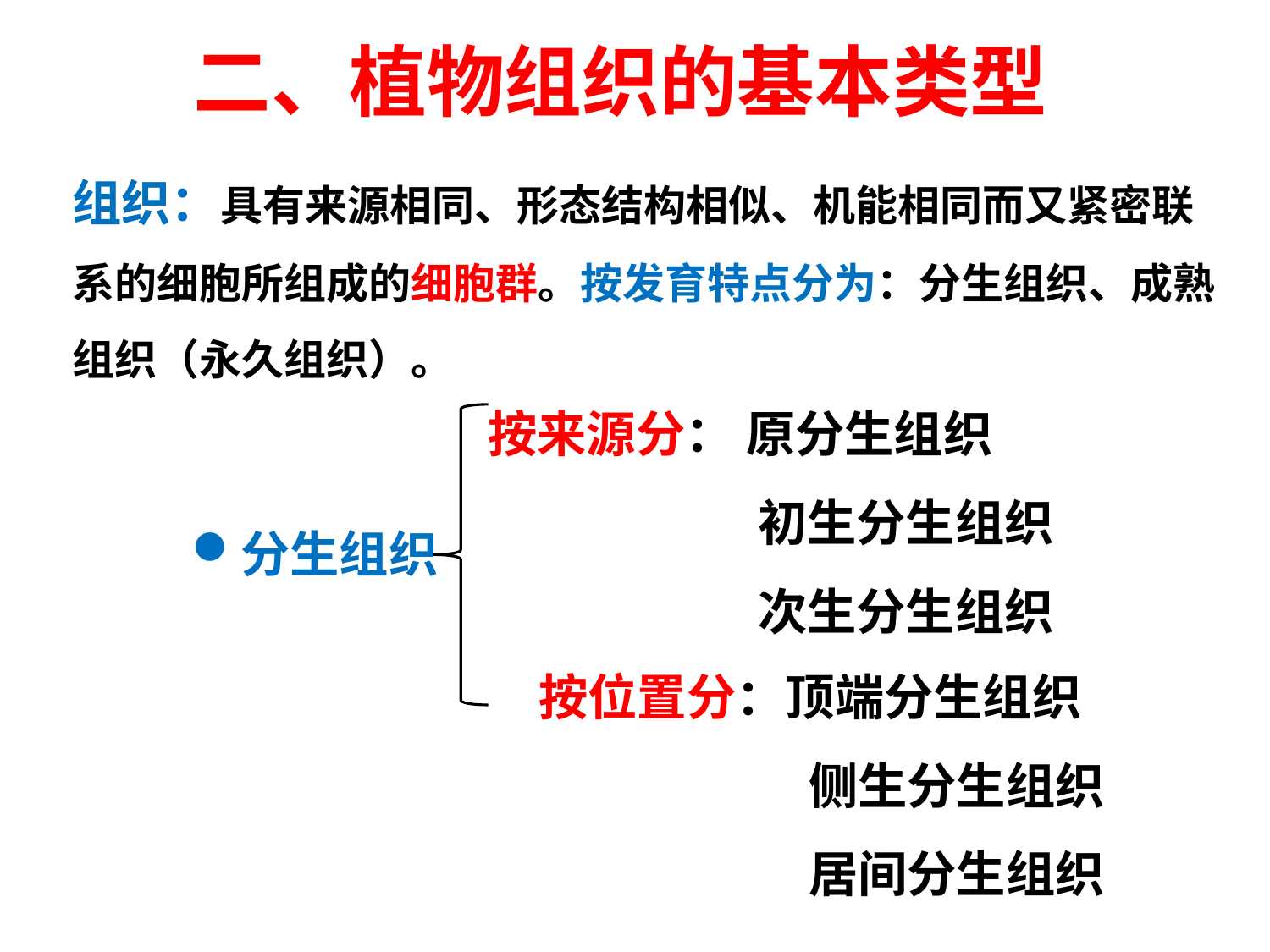

# 二、植物组织的基本类型
组织：具有来源相同、形态结构相似、机能相同而又紧密联系的细胞所组成的细胞群。按发育特点分为：分生组织、成熟组织（永久组织）。
按来源分： 原分生组织
                       初生分生组织
                       次生分生组织

分生组织
按位置分：顶端分生组织
                       侧生分生组织
                       居间分生组织